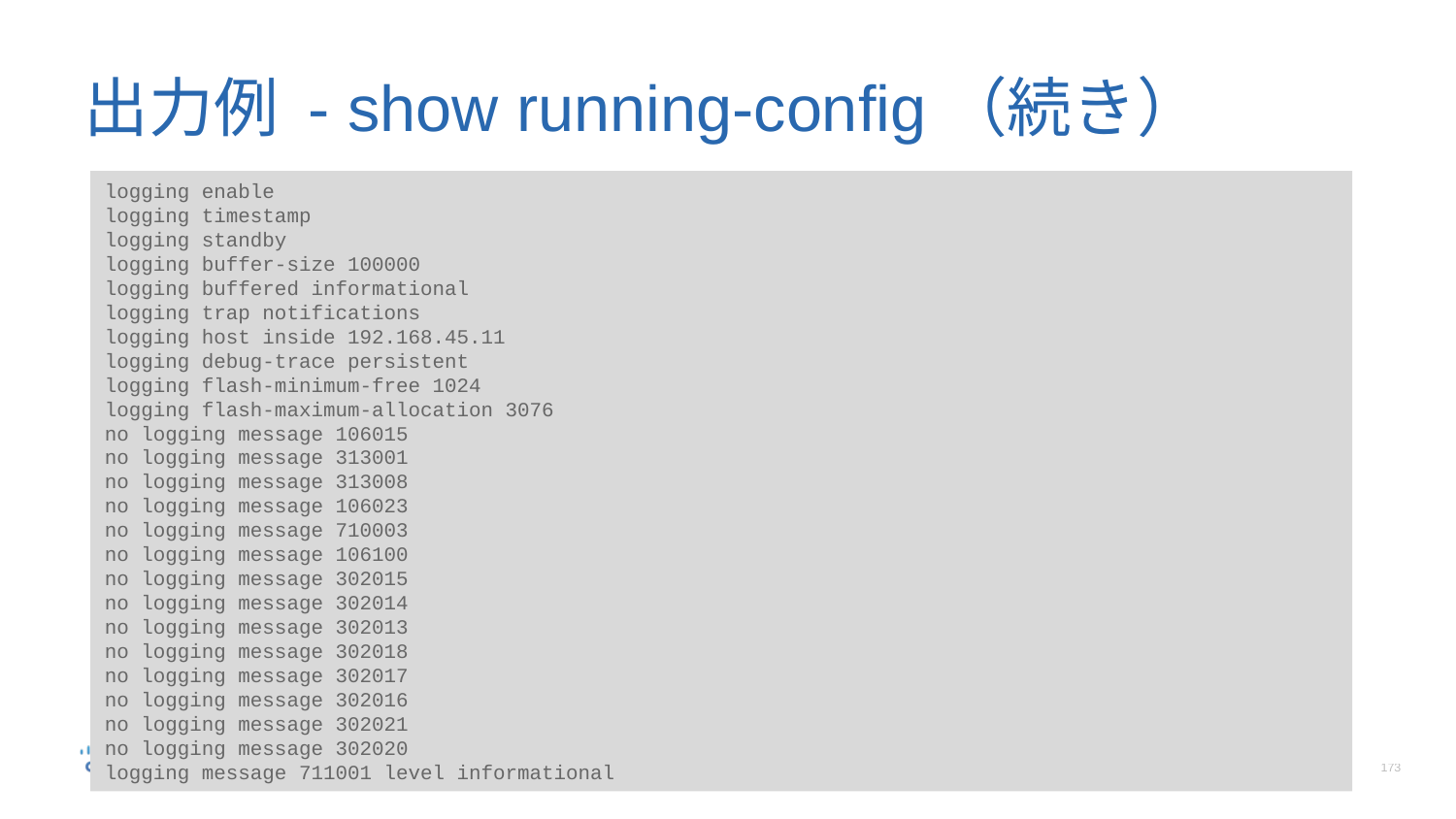

# 出力例 - show running-config（続き）
logging enable
logging timestamp
logging standby
logging buffer-size 100000
logging buffered informational
logging trap notifications
logging host inside 192.168.45.11
logging debug-trace persistent
logging flash-minimum-free 1024
logging flash-maximum-allocation 3076
no logging message 106015
no logging message 313001
no logging message 313008
no logging message 106023
no logging message 710003
no logging message 106100
no logging message 302015
no logging message 302014
no logging message 302013
no logging message 302018
no logging message 302017
no logging message 302016
no logging message 302021
no logging message 302020
logging message 711001 level informational